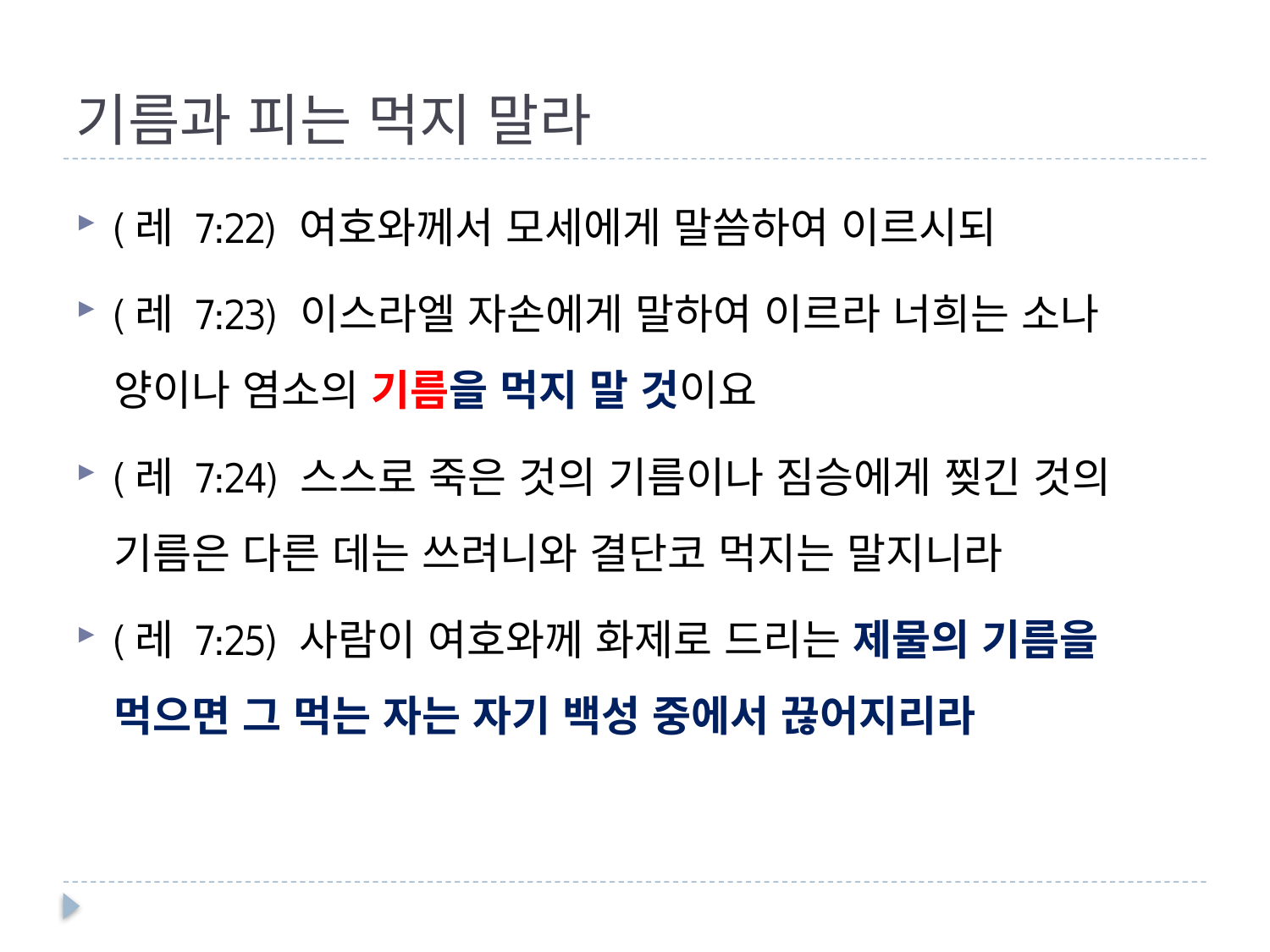

# 기름과 피는 먹지 말라
(레 7:22) 여호와께서 모세에게 말씀하여 이르시되
(레 7:23) 이스라엘 자손에게 말하여 이르라 너희는 소나 양이나 염소의 기름을 먹지 말 것이요
(레 7:24) 스스로 죽은 것의 기름이나 짐승에게 찢긴 것의 기름은 다른 데는 쓰려니와 결단코 먹지는 말지니라
(레 7:25) 사람이 여호와께 화제로 드리는 제물의 기름을 먹으면 그 먹는 자는 자기 백성 중에서 끊어지리라